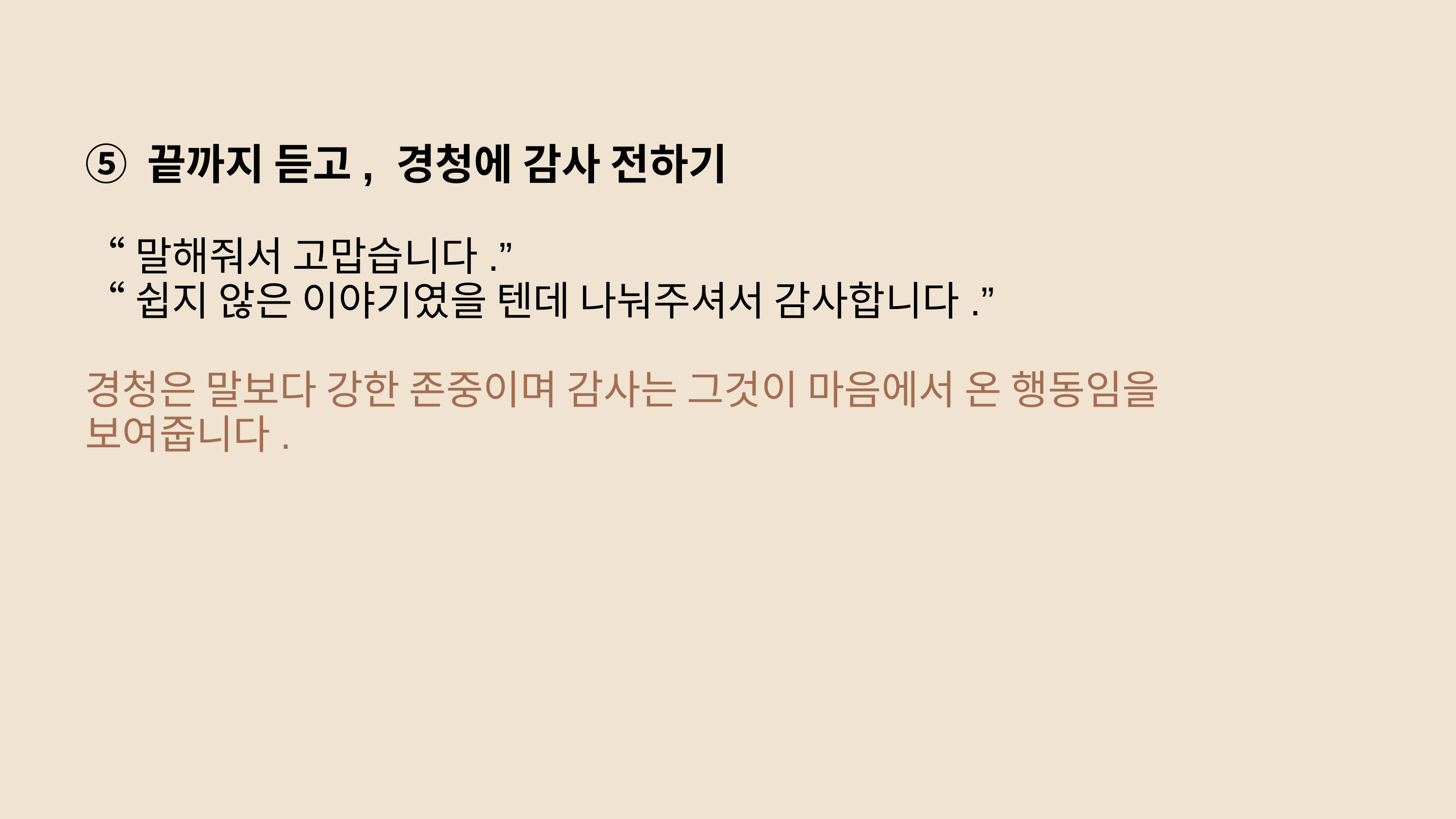

⑤ 끝까지 듣고, 경청에 감사 전하기

“말해줘서 고맙습니다.”
“쉽지 않은 이야기였을 텐데 나눠주셔서 감사합니다.”

경청은 말보다 강한 존중이며 감사는 그것이 마음에서 온 행동임을 보여줍니다.